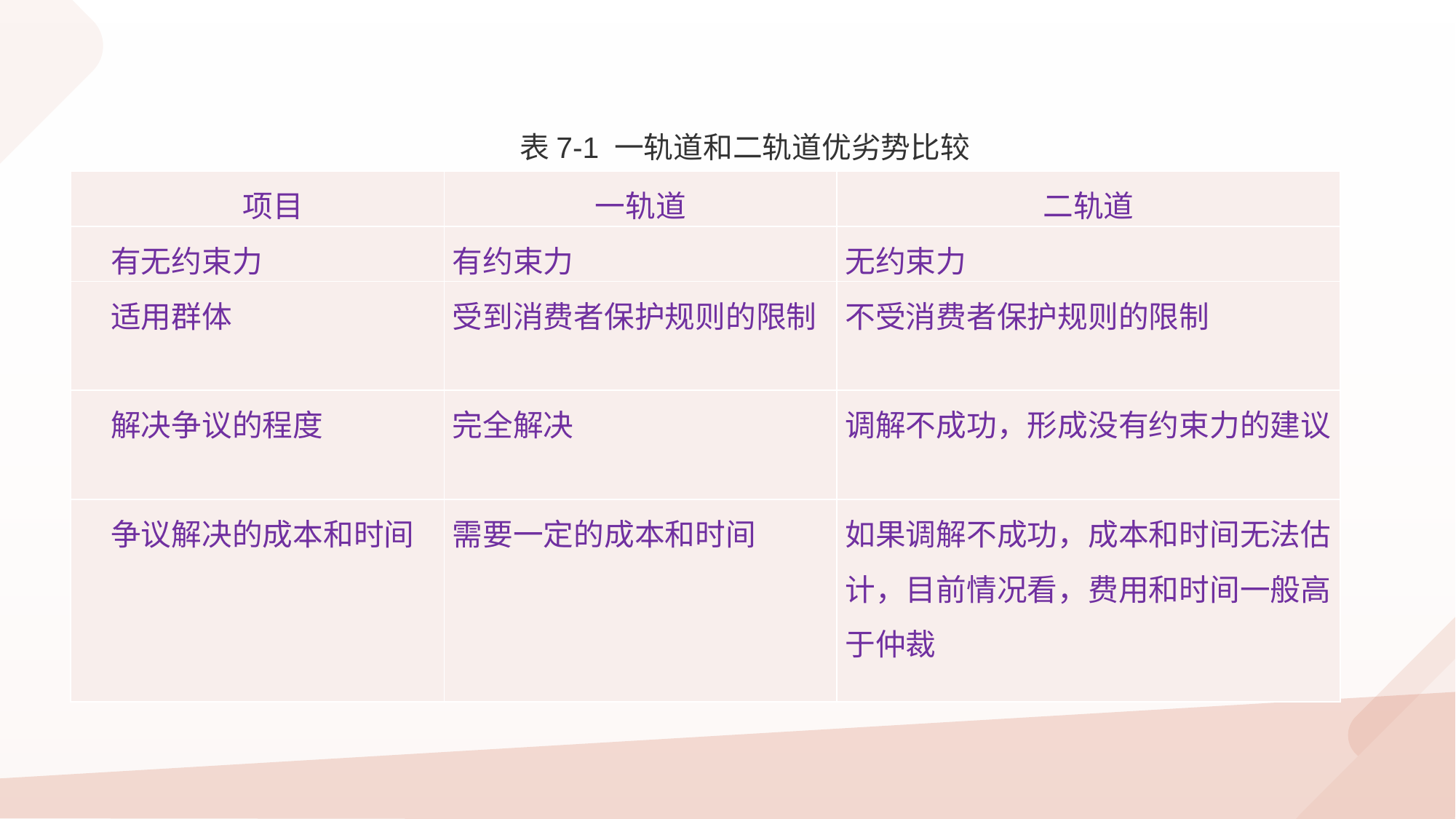

表7-1 一轨道和二轨道优劣势比较
| 项目 | 一轨道 | 二轨道 |
| --- | --- | --- |
| 有无约束力 | 有约束力 | 无约束力 |
| 适用群体 | 受到消费者保护规则的限制 | 不受消费者保护规则的限制 |
| 解决争议的程度 | 完全解决 | 调解不成功，形成没有约束力的建议 |
| 争议解决的成本和时间 | 需要一定的成本和时间 | 如果调解不成功，成本和时间无法估计，目前情况看，费用和时间一般高于仲裁 |